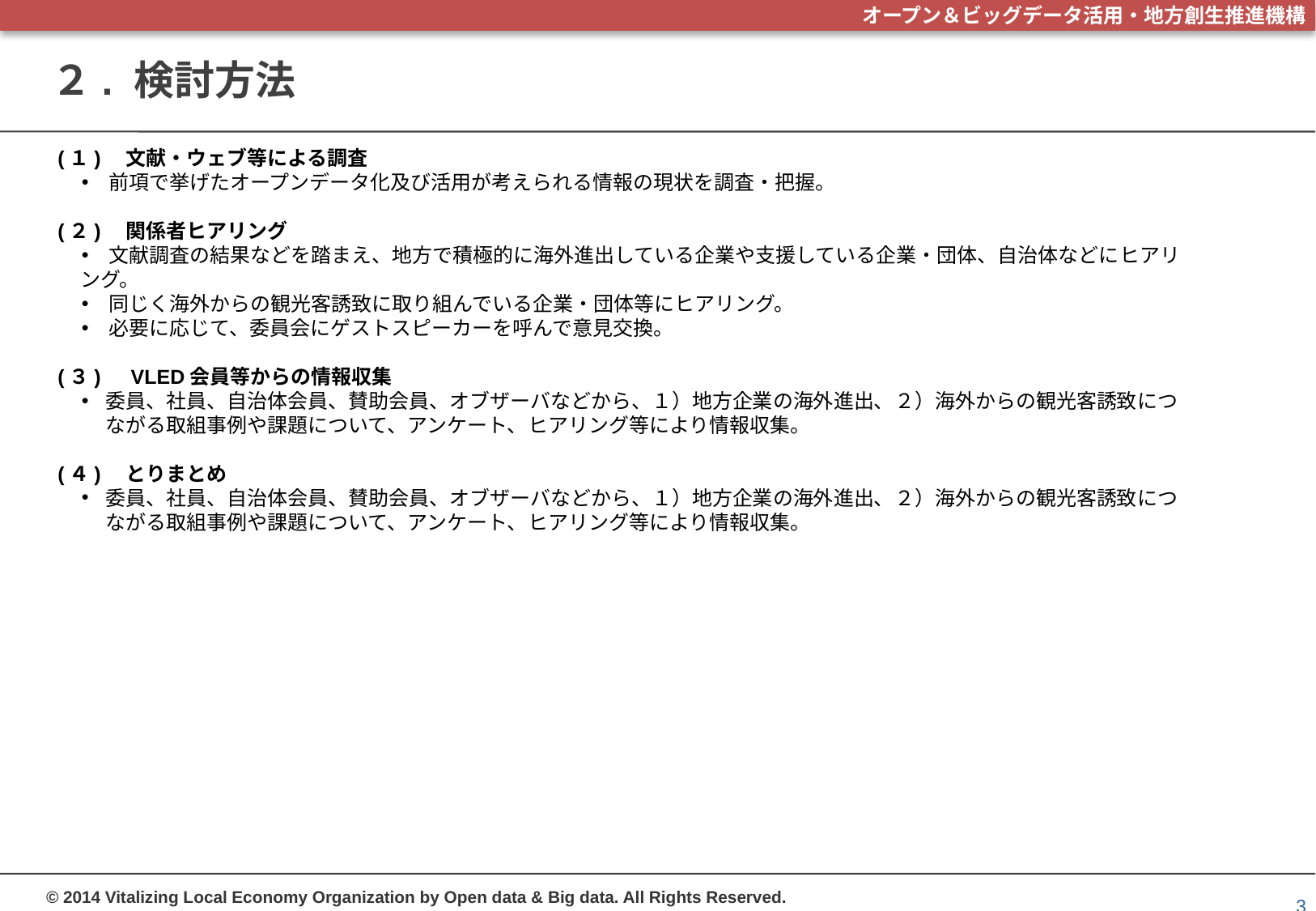

# ２. 検討方法
(１)　文献・ウェブ等による調査
　前項で挙げたオープンデータ化及び活用が考えられる情報の現状を調査・把握。

(２)　関係者ヒアリング
　文献調査の結果などを踏まえ、地方で積極的に海外進出している企業や支援している企業・団体、自治体などにヒアリング。
　同じく海外からの観光客誘致に取り組んでいる企業・団体等にヒアリング。
　必要に応じて、委員会にゲストスピーカーを呼んで意見交換。

(３)　VLED会員等からの情報収集
委員、社員、自治体会員、賛助会員、オブザーバなどから、１）地方企業の海外進出、２）海外からの観光客誘致につながる取組事例や課題について、アンケート、ヒアリング等により情報収集。

(４)　とりまとめ
委員、社員、自治体会員、賛助会員、オブザーバなどから、１）地方企業の海外進出、２）海外からの観光客誘致につながる取組事例や課題について、アンケート、ヒアリング等により情報収集。

3